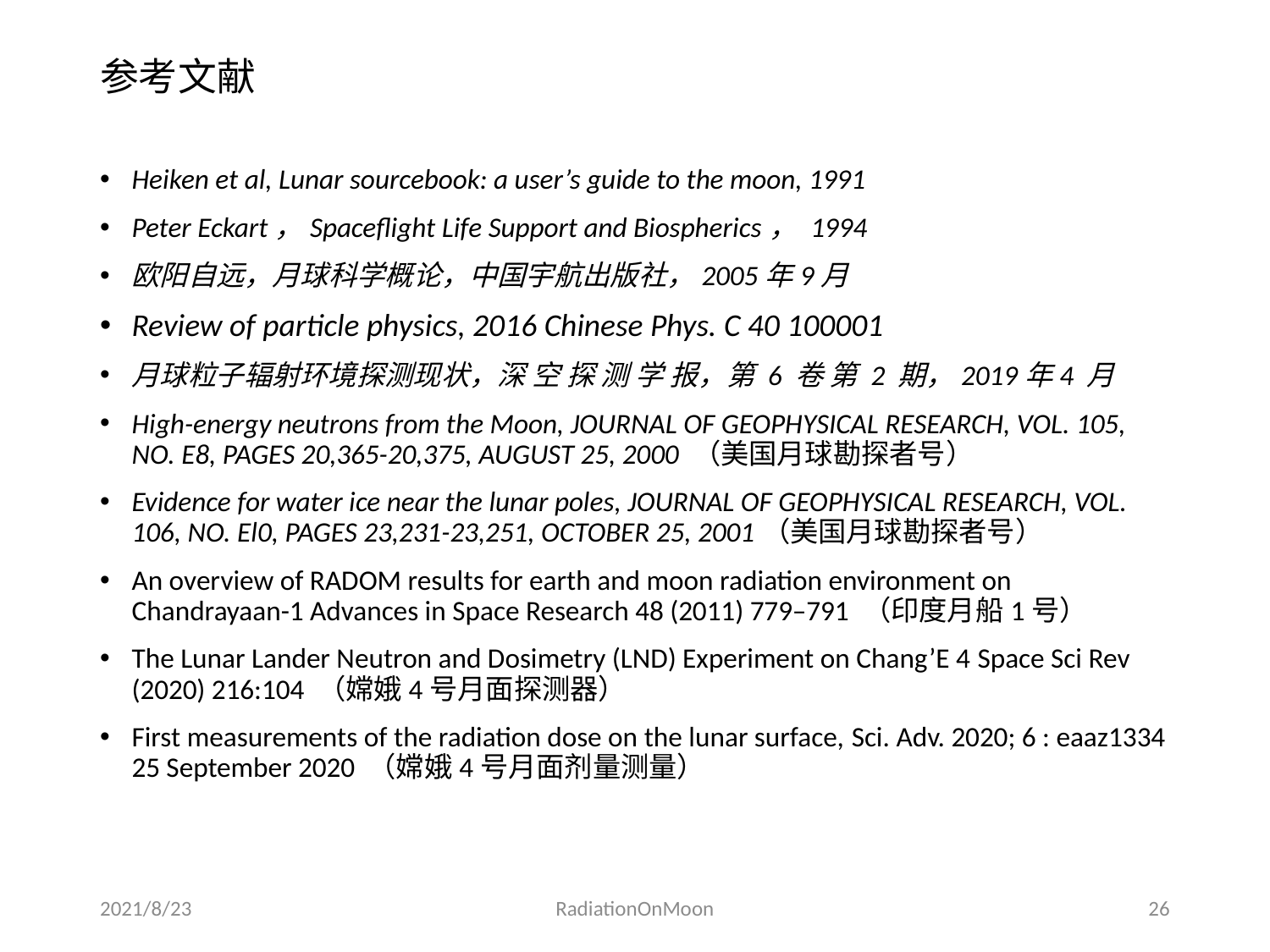

# 参考文献
Heiken et al, Lunar sourcebook: a user’s guide to the moon, 1991
Peter Eckart，Spaceflight Life Support and Biospherics， 1994
欧阳自远，月球科学概论，中国宇航出版社，2005年9月
Review of particle physics, 2016 Chinese Phys. C 40 100001
月球粒子辐射环境探测现状，深 空 探 测 学 报，第 6 卷 第 2 期，2019年4 月
High-energy neutrons from the Moon, JOURNAL OF GEOPHYSICAL RESEARCH, VOL. 105, NO. E8, PAGES 20,365-20,375, AUGUST 25, 2000 （美国月球勘探者号）
Evidence for water ice near the lunar poles, JOURNAL OF GEOPHYSICAL RESEARCH, VOL. 106, NO. El0, PAGES 23,231-23,251, OCTOBER 25, 2001（美国月球勘探者号）
An overview of RADOM results for earth and moon radiation environment on Chandrayaan-1 Advances in Space Research 48 (2011) 779–791 （印度月船1号）
The Lunar Lander Neutron and Dosimetry (LND) Experiment on Chang’E 4 Space Sci Rev (2020) 216:104 （嫦娥4号月面探测器）
First measurements of the radiation dose on the lunar surface, Sci. Adv. 2020; 6 : eaaz1334 25 September 2020 （嫦娥4号月面剂量测量）
2021/8/23
RadiationOnMoon
26